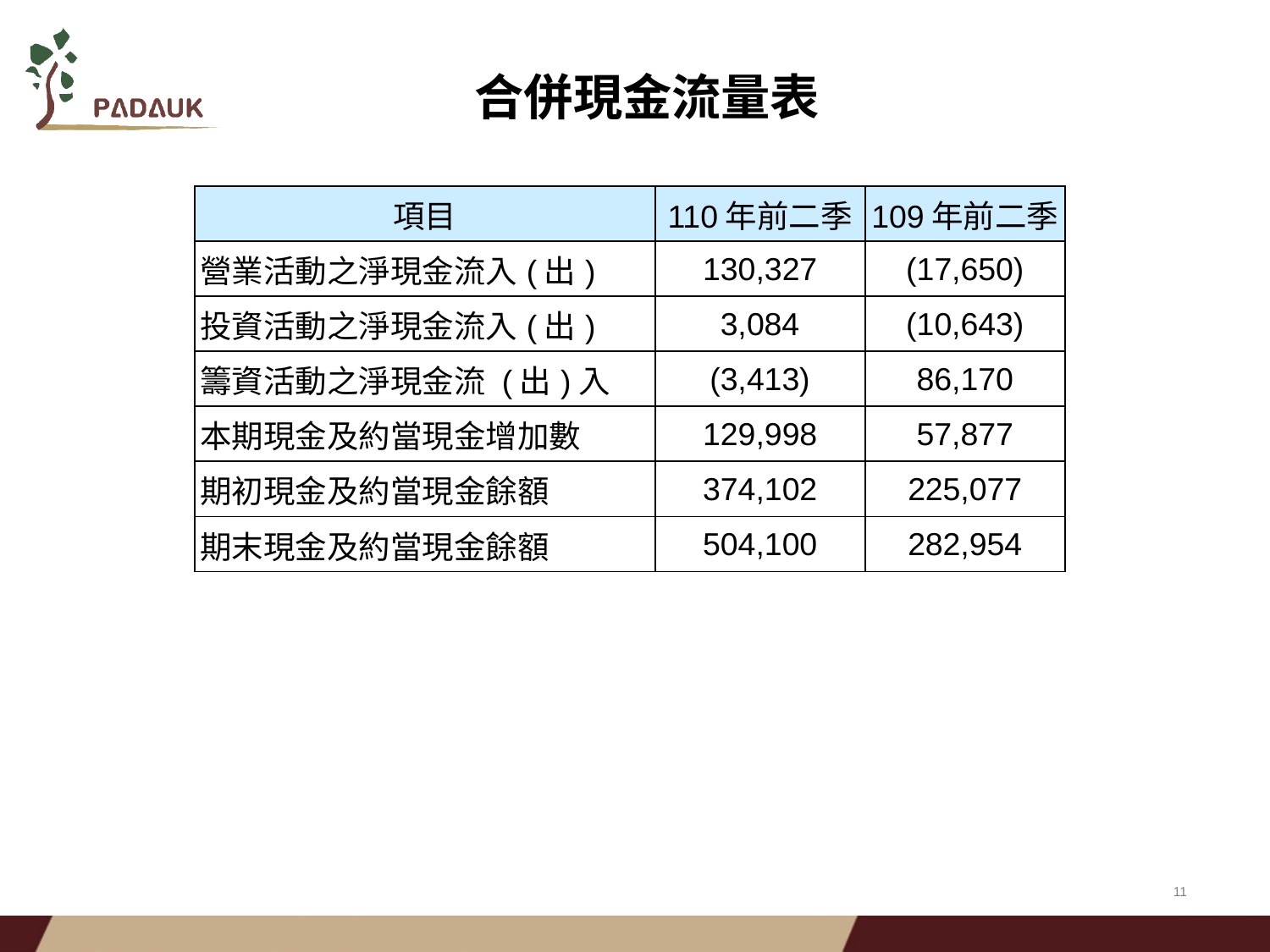

合併現金流量表
| 項目 | 110年前二季 | 109年前二季 |
| --- | --- | --- |
| 營業活動之淨現金流入(出) | 130,327 | (17,650) |
| 投資活動之淨現金流入(出) | 3,084 | (10,643) |
| 籌資活動之淨現金流 (出)入 | (3,413) | 86,170 |
| 本期現金及約當現金增加數 | 129,998 | 57,877 |
| 期初現金及約當現金餘額 | 374,102 | 225,077 |
| 期末現金及約當現金餘額 | 504,100 | 282,954 |
11